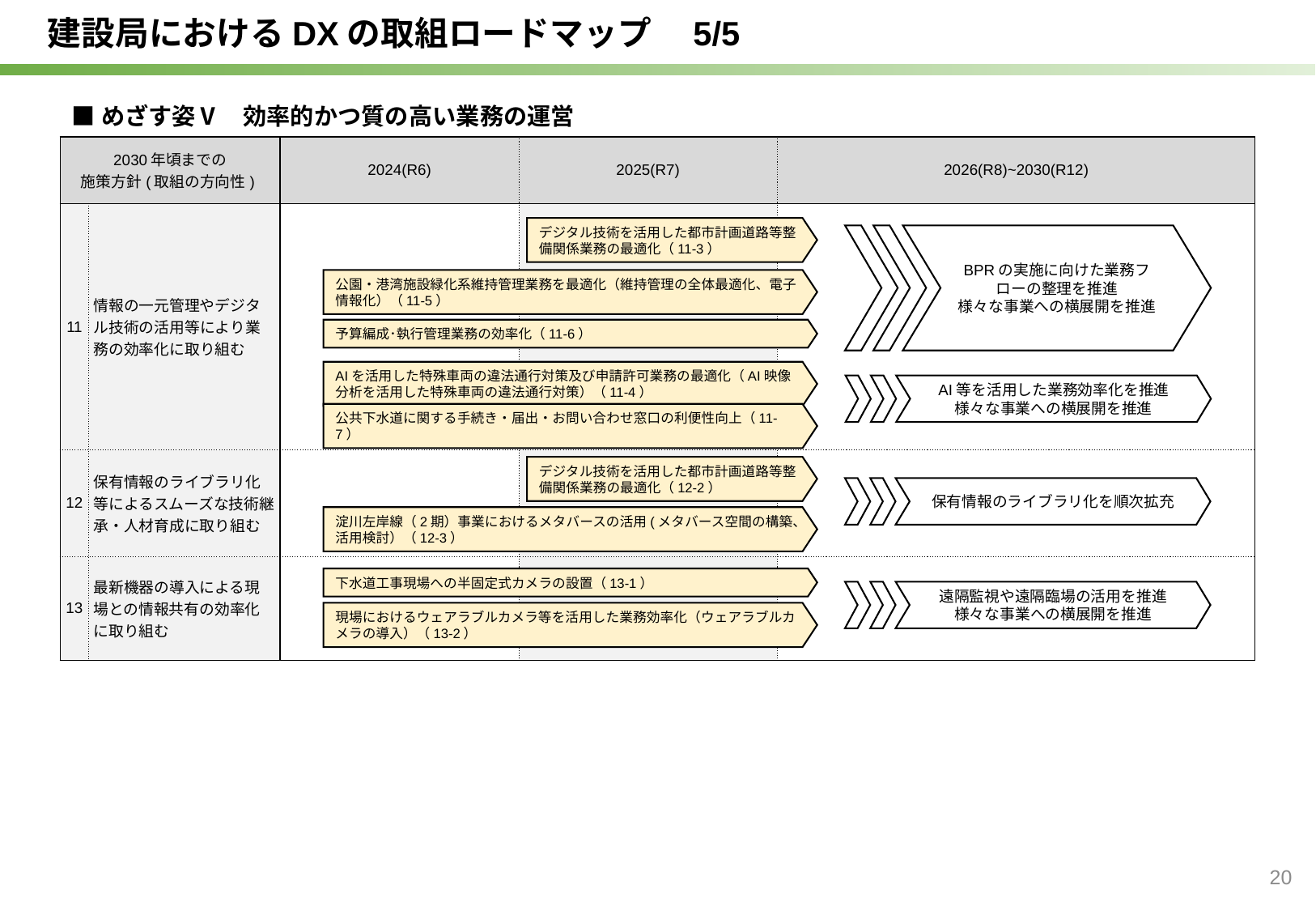

建設局におけるDXの取組ロードマップ　5/5
■めざす姿Ⅴ　効率的かつ質の高い業務の運営
| 2030年頃までの 施策方針(取組の方向性) |  | 2024(R6) | 2025(R7) | 2026(R8)~2030(R12) |
| --- | --- | --- | --- | --- |
| 11 | 情報の一元管理やデジタル技術の活用等により業務の効率化に取り組む |  |  |  |
| 12 | 保有情報のライブラリ化等によるスムーズな技術継承・人材育成に取り組む |  |  |  |
| 13 | 最新機器の導入による現場との情報共有の効率化に取り組む |  |  |  |
デジタル技術を活用した都市計画道路等整備関係業務の最適化（11-3）

BPRの実施に向けた業務フローの整理を推進
様々な事業への横展開を推進
公園・港湾施設緑化系維持管理業務を最適化（維持管理の全体最適化、電子情報化）（11-5）
予算編成･執行管理業務の効率化（11-6）
AIを活用した特殊車両の違法通行対策及び申請許可業務の最適化（AI映像分析を活用した特殊車両の違法通行対策）（11-4）

AI等を活用した業務効率化を推進
様々な事業への横展開を推進
公共下水道に関する手続き・届出・お問い合わせ窓口の利便性向上（11-7）
デジタル技術を活用した都市計画道路等整備関係業務の最適化（12-2）

保有情報のライブラリ化を順次拡充
淀川左岸線（2期）事業におけるメタバースの活用​​(メタバース空間の構築、活用検討）（12-3）
下水道工事現場への半固定式カメラの設置（13-1）

遠隔監視や遠隔臨場の活用を推進
様々な事業への横展開を推進
現場におけるウェアラブルカメラ等を活用した業務効率化（ウェアラブルカメラの導入）（13-2）
20